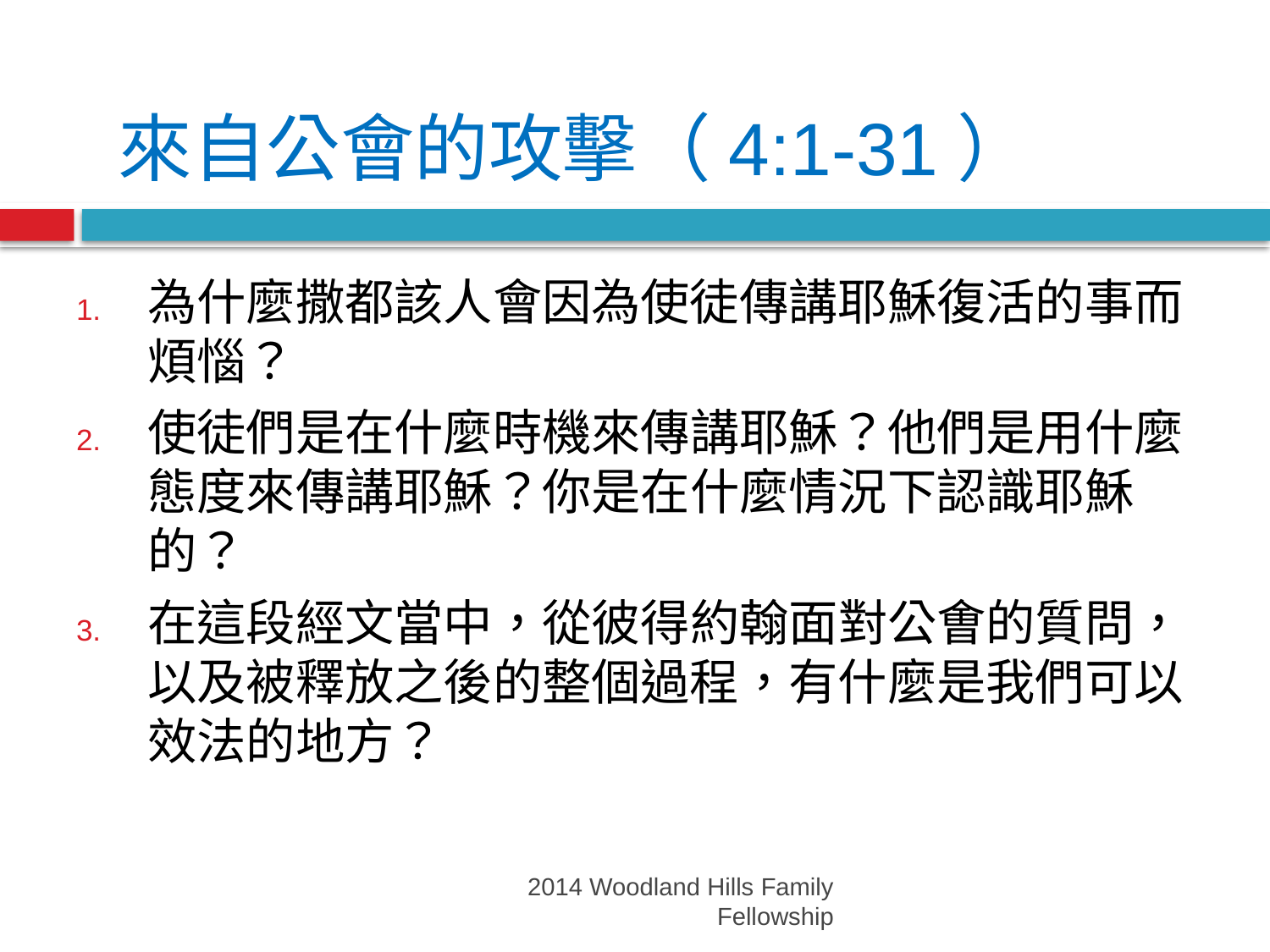

來自公會的攻擊（4:1-31）
為什麼撒都該人會因為使徒傳講耶穌復活的事而煩惱？
使徒們是在什麼時機來傳講耶穌？他們是用什麼態度來傳講耶穌？你是在什麼情況下認識耶穌的？
在這段經文當中，從彼得約翰面對公㑹的質問，以及被釋放之後的整個過程，有什麼是我們可以效法的地方？
2014 Woodland Hills Family Fellowship